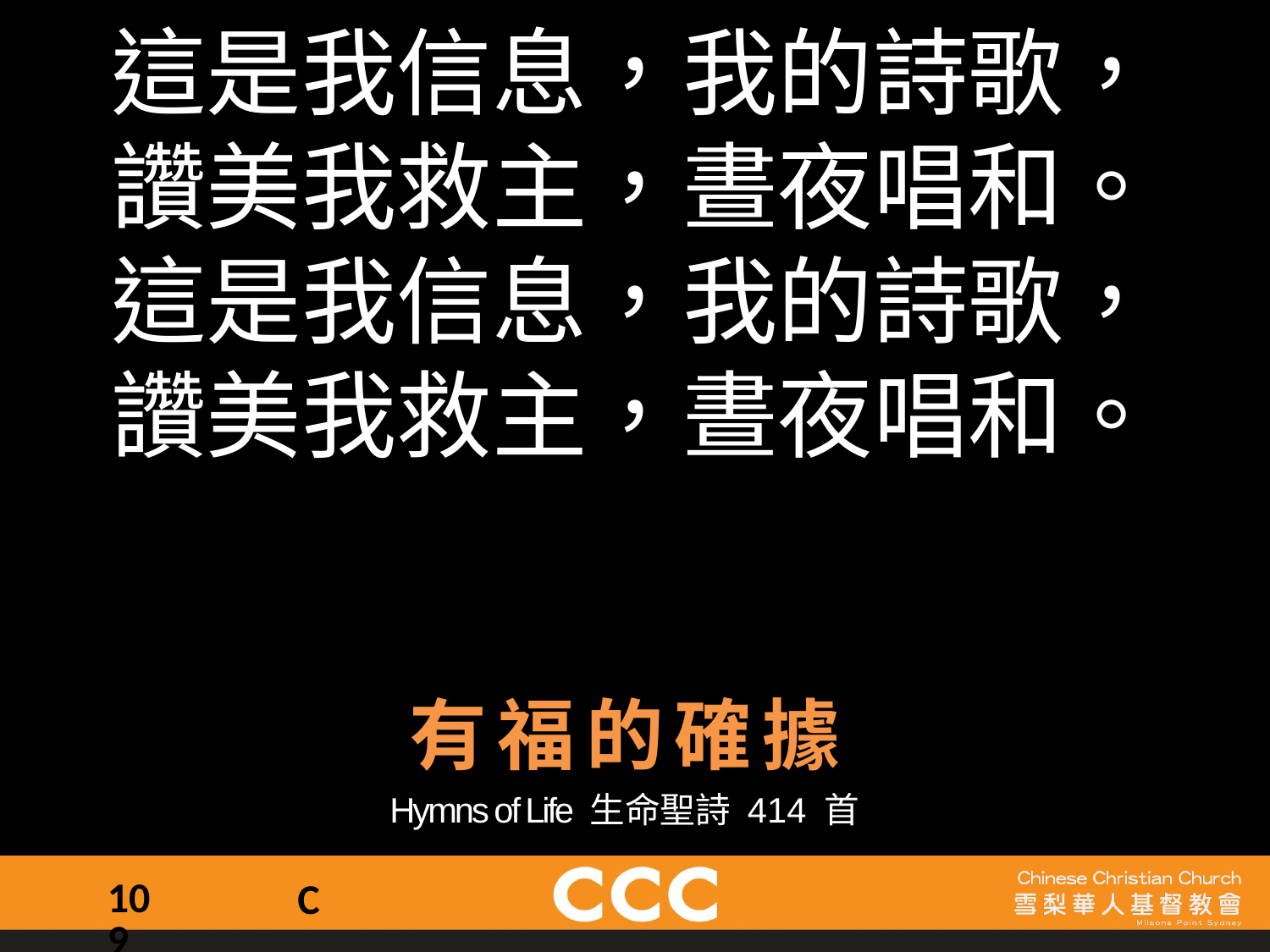

這是我信息，我的詩歌，
讚美我救主，晝夜唱和。
這是我信息，我的詩歌，
讚美我救主，晝夜唱和。
有福的確據
Hymns of Life 生命聖詩 414 首
109
C